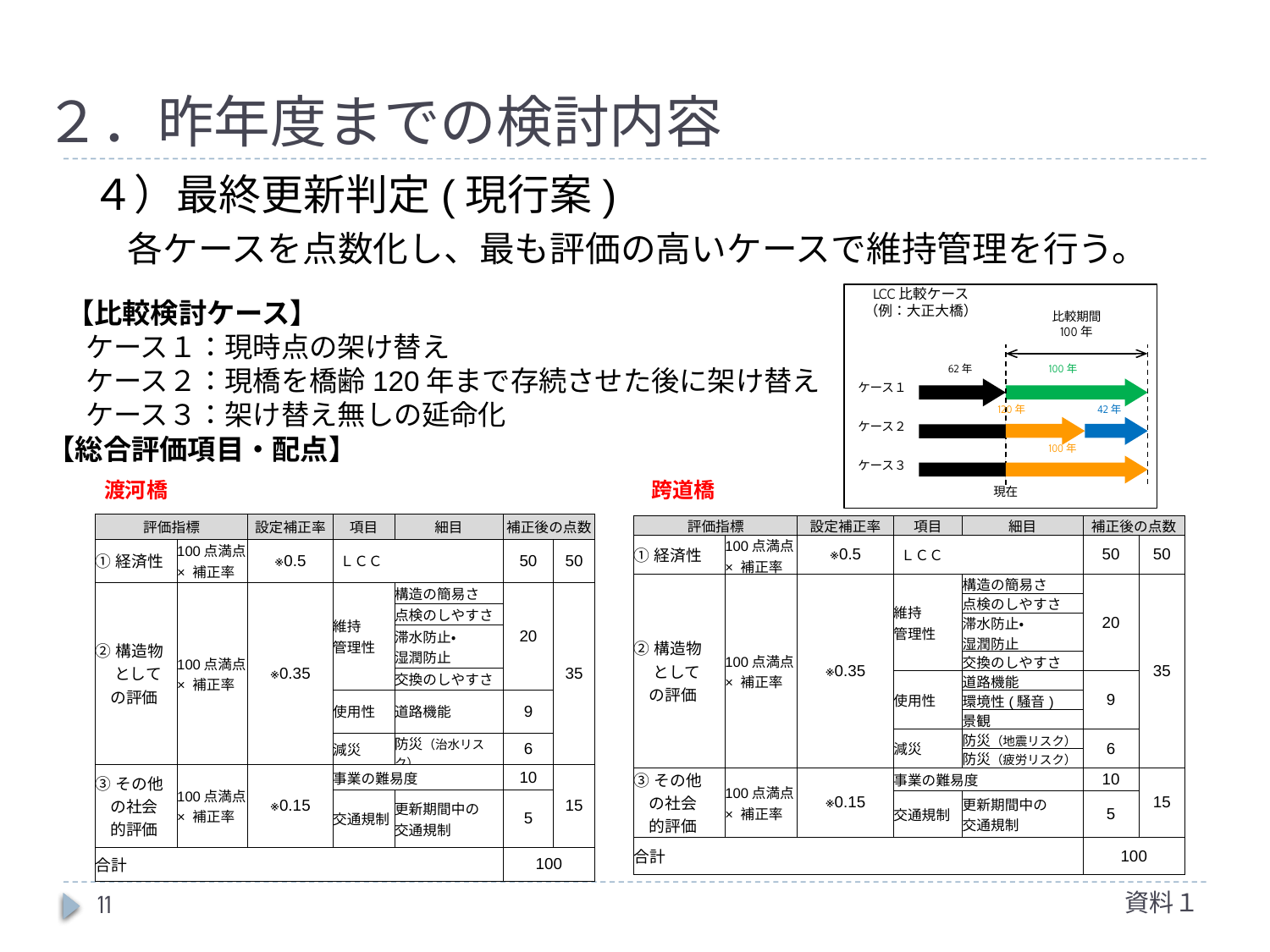

# ２．昨年度までの検討内容
４）最終更新判定(現行案)
各ケースを点数化し、最も評価の高いケースで維持管理を行う。

LCC比較ケース
（例：大正大橋）
比較期間
100年
62年
100年

ケース１
120年
42年

ケース２
100年

ケース３
現在
【比較検討ケース】
  ケース１：現時点の架け替え
  ケース２：現橋を橋齢120年まで存続させた後に架け替え
  ケース３：架け替え無しの延命化
【総合評価項目・配点】
跨道橋
渡河橋
| 評価指標 |  | 設定補正率 | 項目 | 細目 | 補正後の点数 |  |
| --- | --- | --- | --- | --- | --- | --- |
| ①経済性 | 100点満点 × 補正率 | ※0.5 | ＬＣＣ |  | 50 | 50 |
| ②構造物 　 として の評価 | 100点満点 × 補正率 | ※0.35 | 維持 管理性 | 構造の簡易さ | 20 | 35 |
|  |  |  |  | 点検のしやすさ |  |  |
|  |  |  |  | 滞水防止・ 湿潤防止 |  |  |
|  |  |  |  | 交換のしやすさ |  |  |
|  |  |  | 使用性 | 道路機能 | 9 |  |
|  |  |  | 減災 | 防災（治水リスク） | 6 |  |
| ③その他 の社会 的評価 | 100点満点 × 補正率 | ※0.15 | 事業の難易度 |  | 10 | 15 |
|  |  |  | 交通規制 | 更新期間中の 交通規制 | 5 |  |
| 合計 |  |  |  |  | 100 |  |
| 評価指標 |  | 設定補正率 | 項目 | 細目 | 補正後の点数 |  |
| --- | --- | --- | --- | --- | --- | --- |
| ①経済性 | 100点満点 × 補正率 | ※0.5 | ＬＣＣ |  | 50 | 50 |
| ②構造物 　 として の評価 | 100点満点 × 補正率 | ※0.35 | 維持 管理性 | 構造の簡易さ | 20 | 35 |
|  |  |  |  | 点検のしやすさ |  |  |
|  |  |  |  | 滞水防止・ 湿潤防止 |  |  |
|  |  |  |  | 交換のしやすさ |  |  |
|  |  |  | 使用性 | 道路機能 | 9 |  |
|  |  |  |  | 環境性(騒音) |  |  |
|  |  |  |  | 景観 |  |  |
|  |  |  | 減災 | 防災（地震リスク） | 6 |  |
|  |  |  |  | 防災（疲労リスク） |  |  |
| ③その他 の社会 的評価 | 100点満点 × 補正率 | ※0.15 | 事業の難易度 |  | 10 | 15 |
|  |  |  | 交通規制 | 更新期間中の 交通規制 | 5 |  |
| 合計 |  |  |  |  | 100 |  |
資料１
11